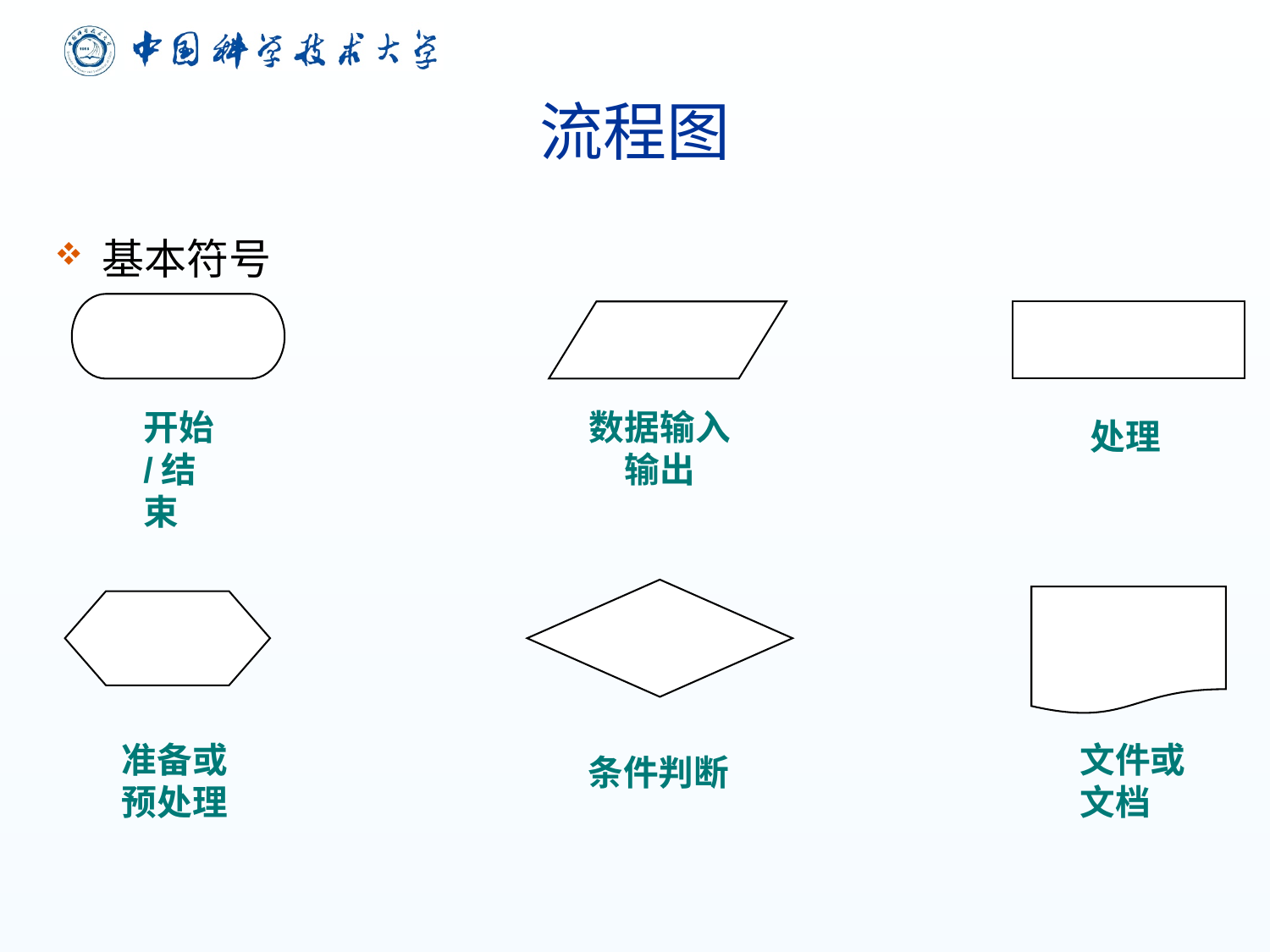

# 流程图
基本符号

开始/结束
数据输入输出
处理

文件或文档
准备或预处理
条件判断